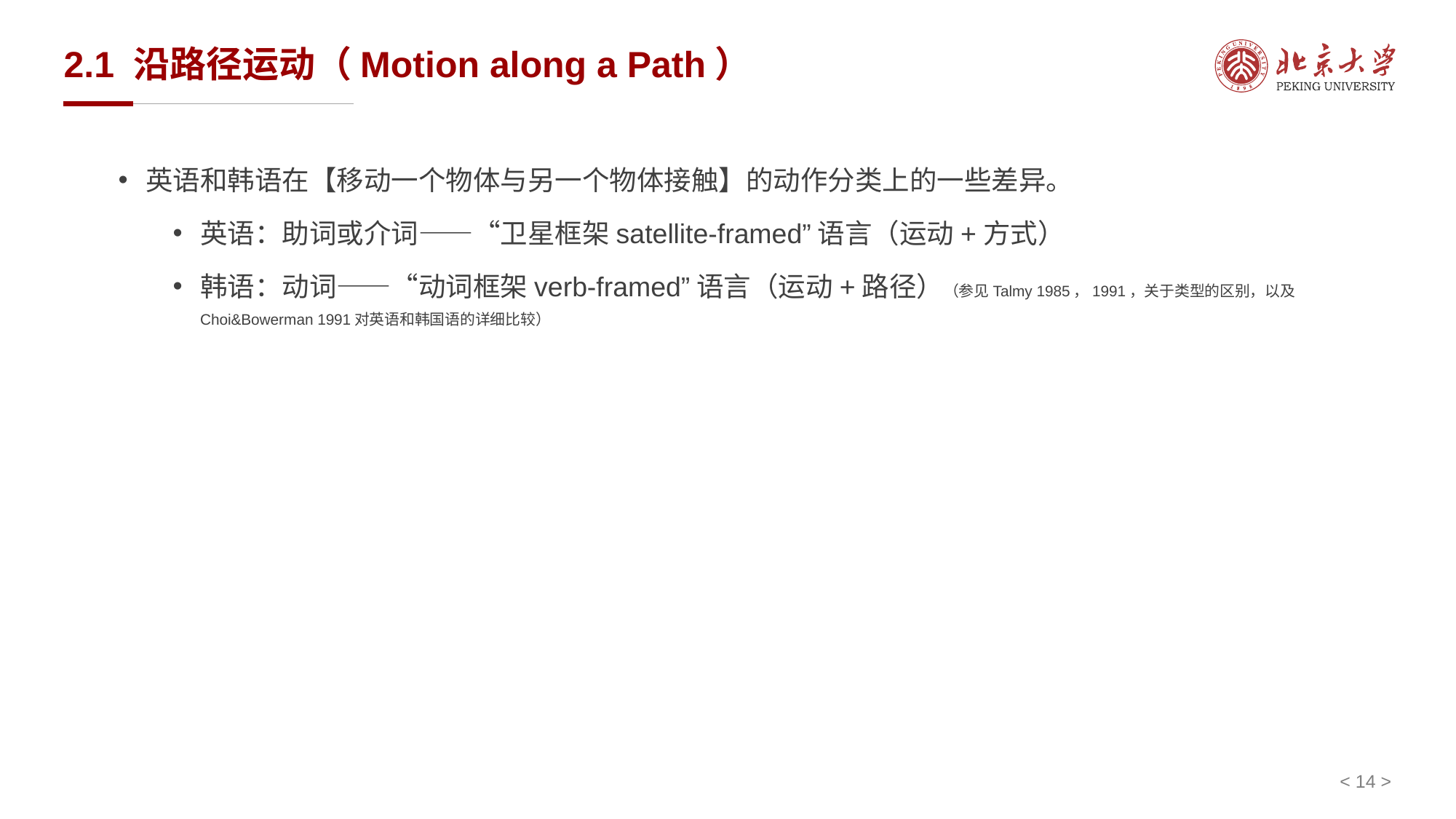

# 2.1 沿路径运动（Motion along a Path）
英语和韩语在【移动一个物体与另一个物体接触】的动作分类上的一些差异。
英语：助词或介词——“卫星框架satellite-framed”语言（运动+方式）
韩语：动词——“动词框架verb-framed”语言（运动+路径）（参见Talmy 1985，1991，关于类型的区别，以及Choi&Bowerman 1991对英语和韩国语的详细比较）
< 14 >